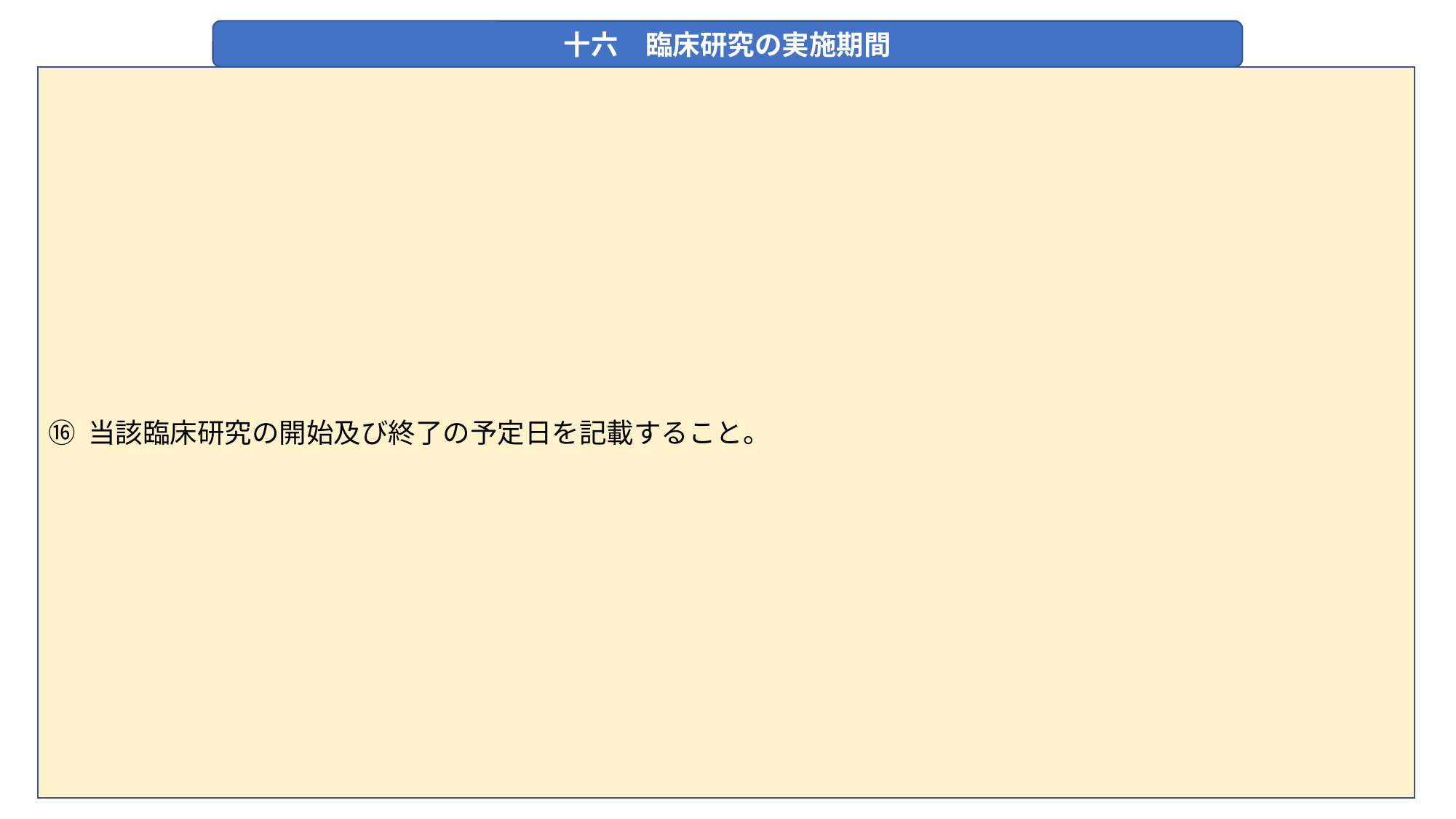

十六　臨床研究の実施期間
⑯ 当該臨床研究の開始及び終了の予定日を記載すること。